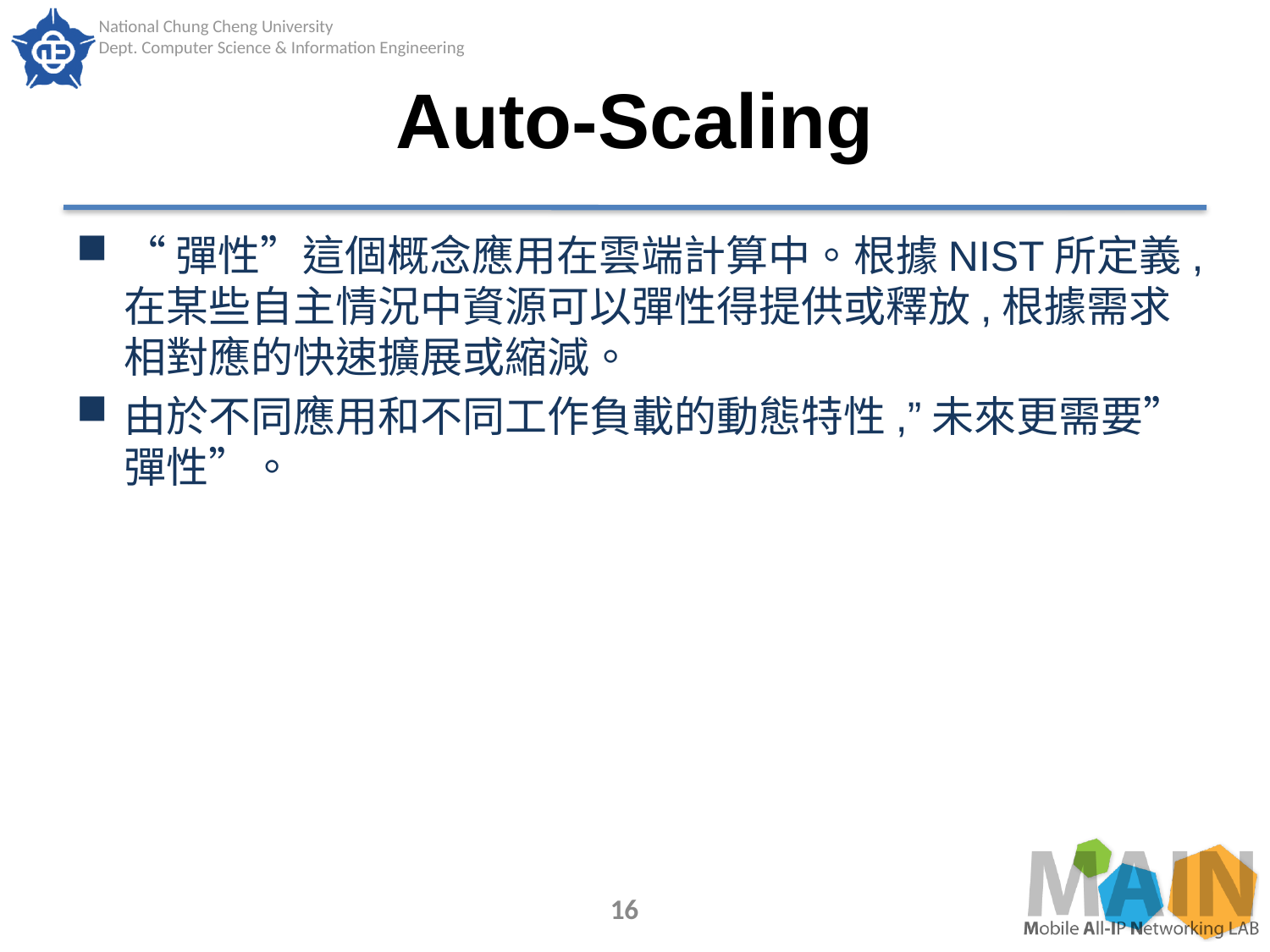

# Auto-Scaling
“彈性”這個概念應用在雲端計算中。根據NIST所定義,在某些自主情況中資源可以彈性得提供或釋放,根據需求相對應的快速擴展或縮減。
由於不同應用和不同工作負載的動態特性,”未來更需要”彈性”。

16